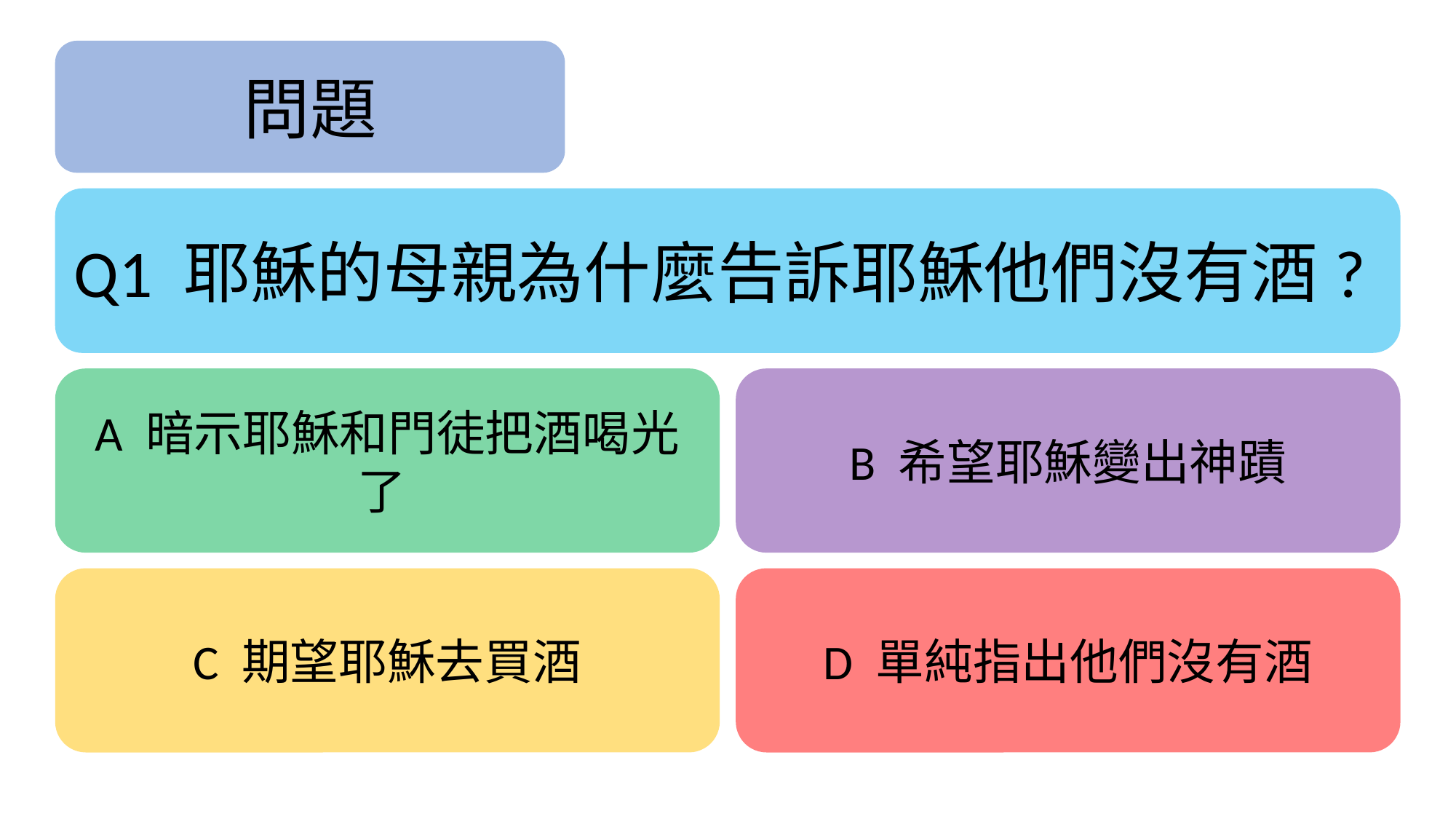

問題
Q1 耶穌的母親為什麼告訴耶穌他們沒有酒?
A 暗示耶穌和門徒把酒喝光了
B 希望耶穌變出神蹟
D 單純指出他們沒有酒
C 期望耶穌去買酒